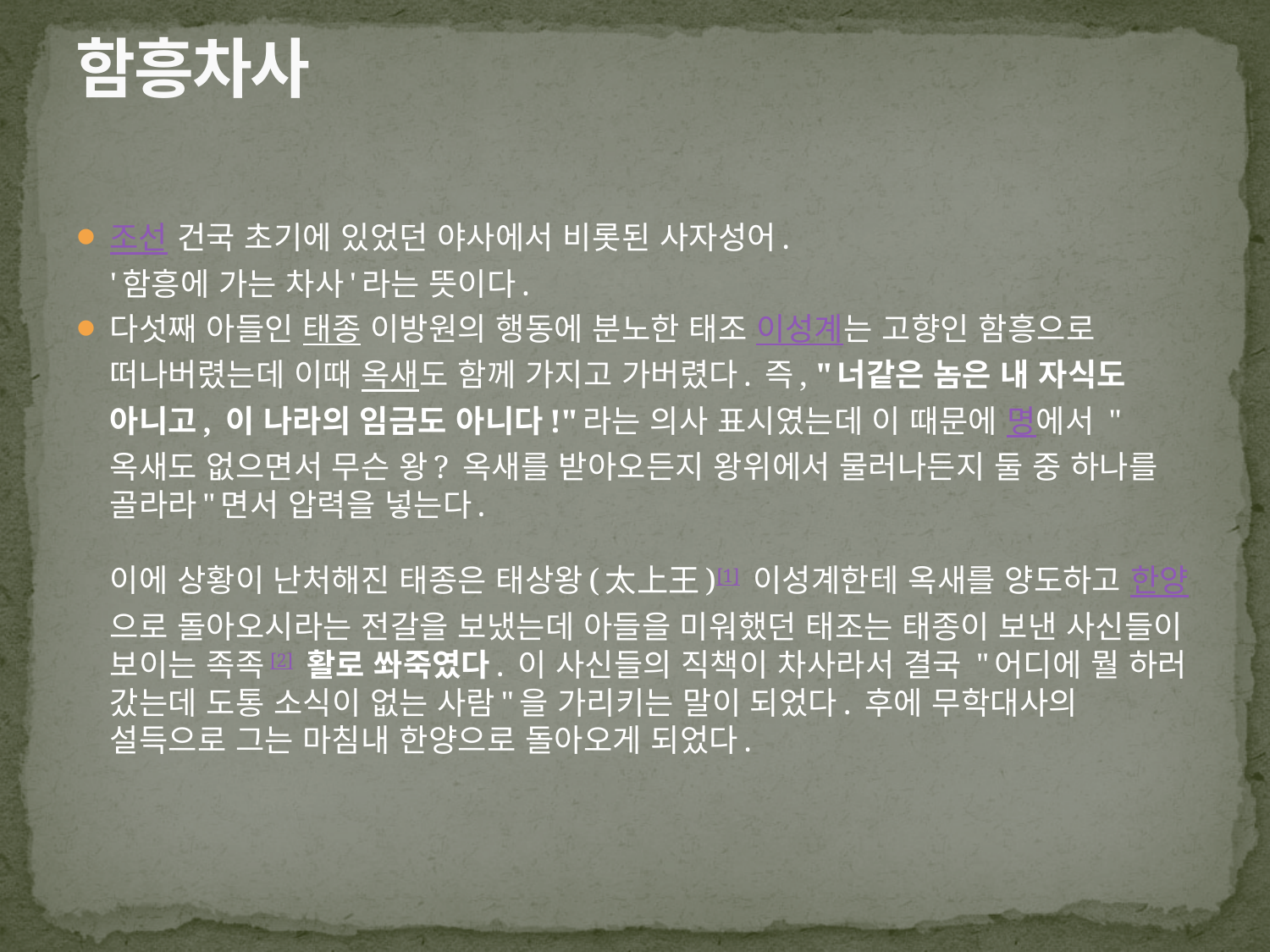

# 함흥차사
조선 건국 초기에 있었던 야사에서 비롯된 사자성어.
'함흥에 가는 차사'라는 뜻이다.
다섯째 아들인 태종 이방원의 행동에 분노한 태조 이성계는 고향인 함흥으로 떠나버렸는데 이때 옥새도 함께 가지고 가버렸다. 즉, "너같은 놈은 내 자식도 아니고, 이 나라의 임금도 아니다!"라는 의사 표시였는데 이 때문에 명에서 "옥새도 없으면서 무슨 왕? 옥새를 받아오든지 왕위에서 물러나든지 둘 중 하나를 골라라"면서 압력을 넣는다.
이에 상황이 난처해진 태종은 태상왕(太上王)[1] 이성계한테 옥새를 양도하고 한양으로 돌아오시라는 전갈을 보냈는데 아들을 미워했던 태조는 태종이 보낸 사신들이 보이는 족족[2] 활로 쏴죽였다. 이 사신들의 직책이 차사라서 결국 "어디에 뭘 하러 갔는데 도통 소식이 없는 사람"을 가리키는 말이 되었다. 후에 무학대사의 설득으로 그는 마침내 한양으로 돌아오게 되었다.